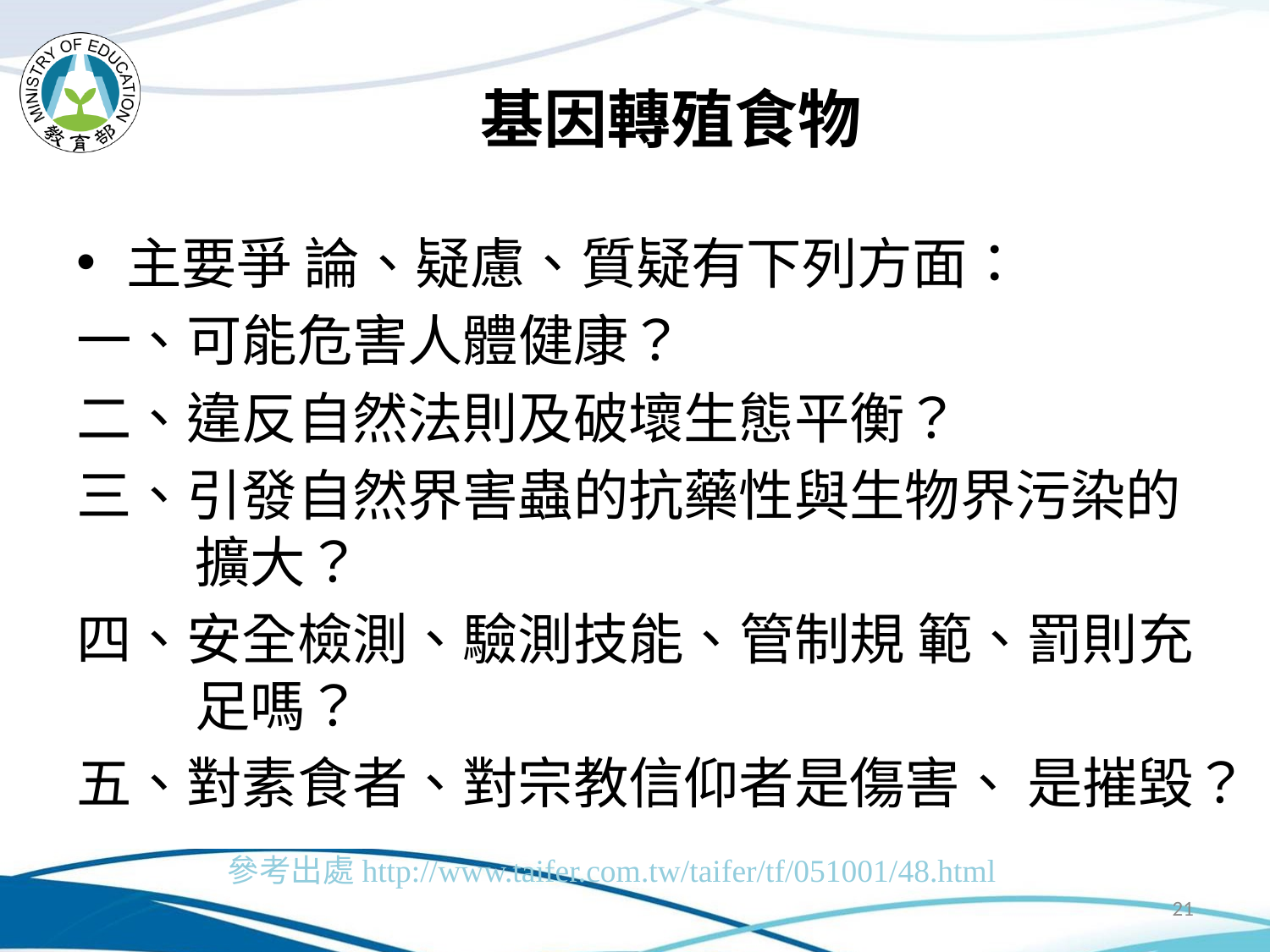

# 基因轉殖食物
主要爭 論、疑慮、質疑有下列方面：
一、可能危害人體健康？
二、違反自然法則及破壞生態平衡？
三、引發自然界害蟲的抗藥性與生物界污染的擴大？
四、安全檢測、驗測技能、管制規 範、罰則充足嗎？
五、對素食者、對宗教信仰者是傷害、 是摧毀？
參考出處http://www.taifer.com.tw/taifer/tf/051001/48.html
21